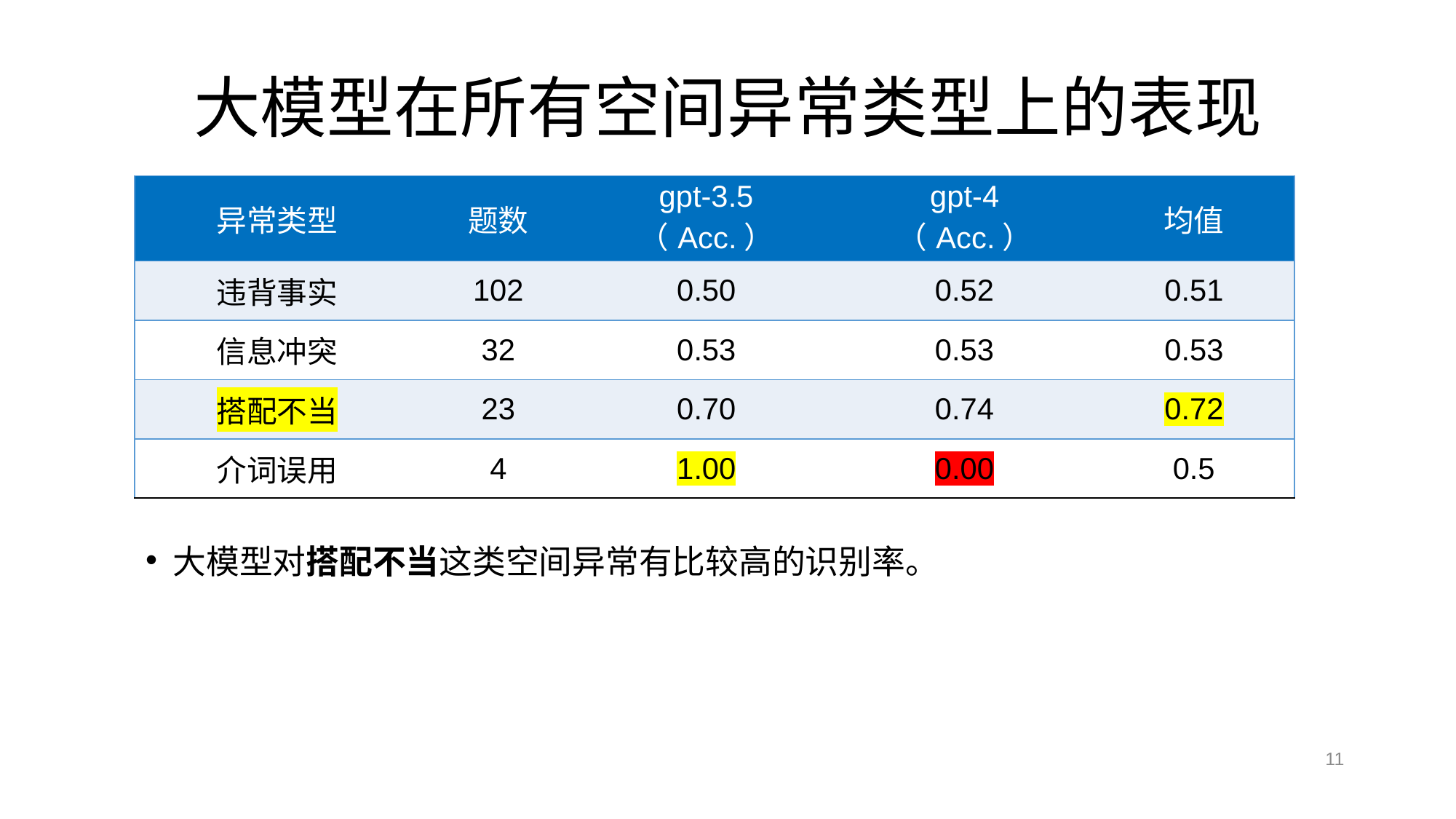

大模型在所有空间异常类型上的表现
| 异常类型 | 题数 | gpt-3.5 （Acc.） | gpt-4 （Acc.） | 均值 |
| --- | --- | --- | --- | --- |
| 违背事实 | 102 | 0.50 | 0.52 | 0.51 |
| 信息冲突 | 32 | 0.53 | 0.53 | 0.53 |
| 搭配不当 | 23 | 0.70 | 0.74 | 0.72 |
| 介词误用 | 4 | 1.00 | 0.00 | 0.5 |

大模型对搭配不当这类空间异常有比较高的识别率。

11